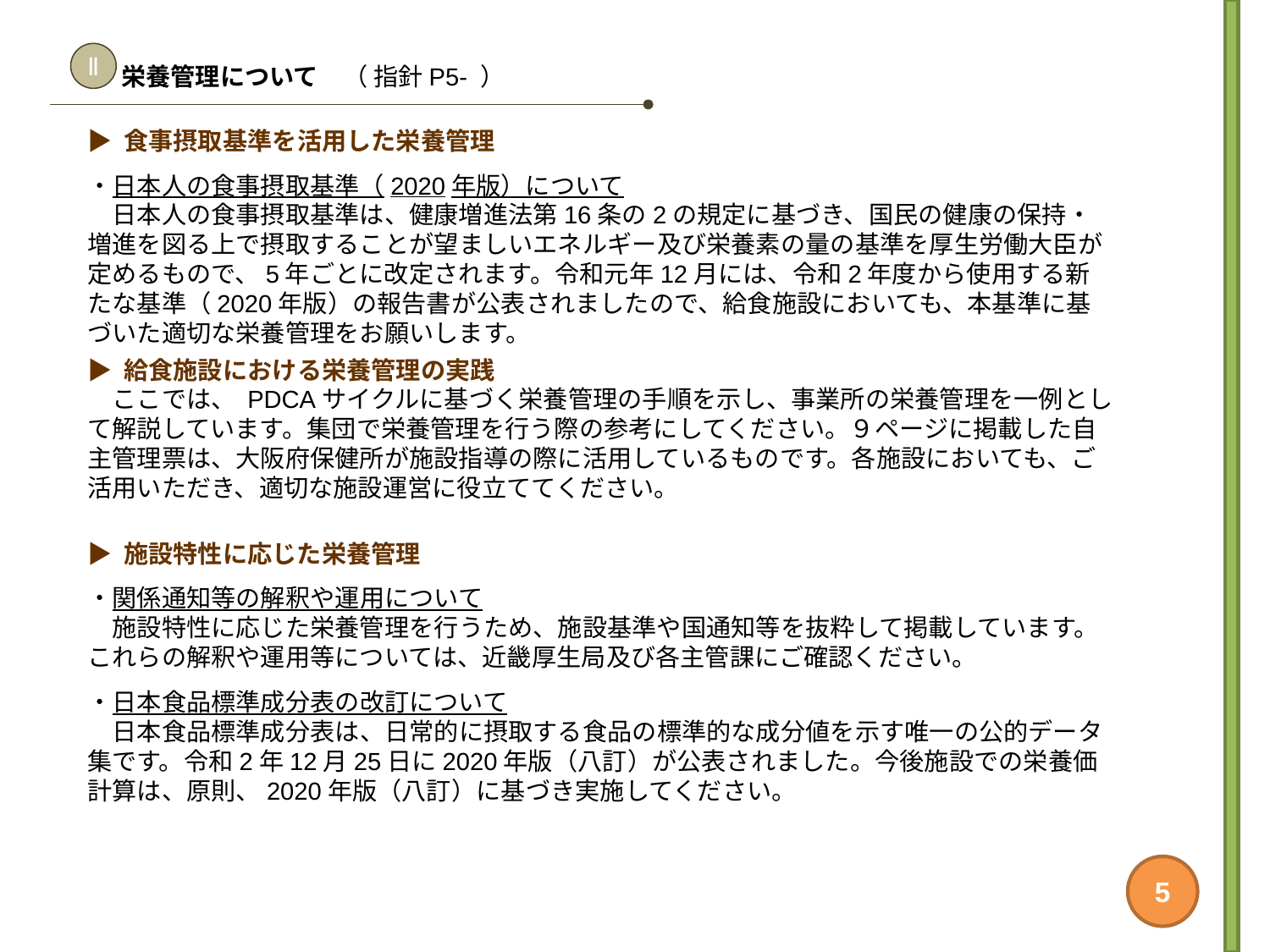

栄養管理について　（ 指針P5- ）
Ⅱ

▶ 食事摂取基準を活用した栄養管理
・日本人の食事摂取基準（2020年版）について
　日本人の食事摂取基準は、健康増進法第16条の2の規定に基づき、国民の健康の保持・増進を図る上で摂取することが望ましいエネルギー及び栄養素の量の基準を厚生労働大臣が定めるもので、5年ごとに改定されます。令和元年12月には、令和2年度から使用する新たな基準（2020年版）の報告書が公表されましたので、給食施設においても、本基準に基づいた適切な栄養管理をお願いします。
▶ 給食施設における栄養管理の実践
　ここでは、 PDCAサイクルに基づく栄養管理の手順を示し、事業所の栄養管理を一例として解説しています。集団で栄養管理を行う際の参考にしてください。９ページに掲載した自主管理票は、大阪府保健所が施設指導の際に活用しているものです。各施設においても、ご活用いただき、適切な施設運営に役立ててください。
▶ 施設特性に応じた栄養管理
・関係通知等の解釈や運用について
　施設特性に応じた栄養管理を行うため、施設基準や国通知等を抜粋して掲載しています。これらの解釈や運用等については、近畿厚生局及び各主管課にご確認ください。
・日本食品標準成分表の改訂について
　日本食品標準成分表は、日常的に摂取する食品の標準的な成分値を示す唯一の公的データ集です。令和2年12月25日に2020年版（八訂）が公表されました。今後施設での栄養価計算は、原則、2020年版（八訂）に基づき実施してください。
5